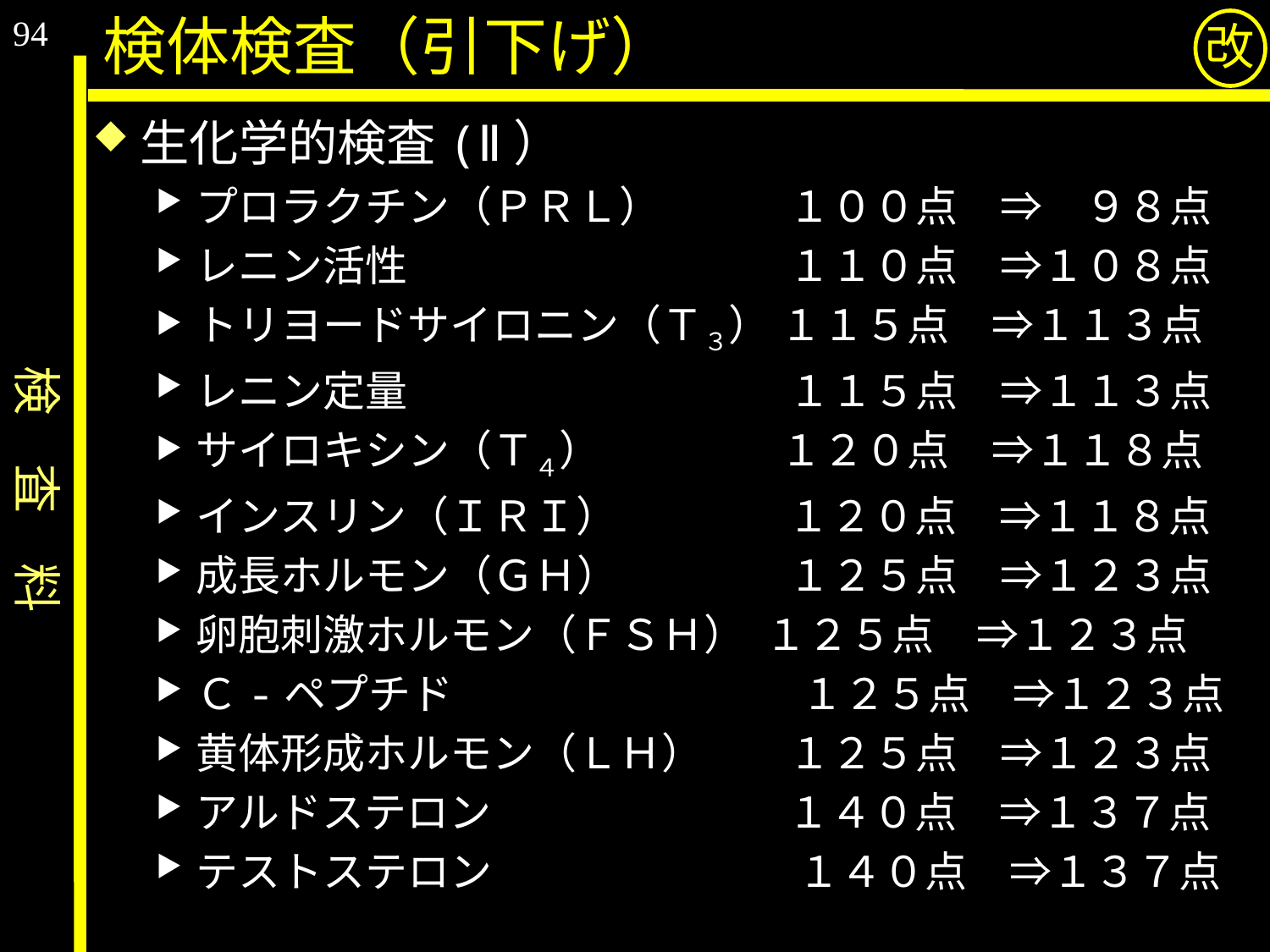

94
検体検査（引下げ）
改

生化学的検査(Ⅱ）
プロラクチン（ＰＲＬ）　　　１００点　⇒　９８点
レニン活性　　　　　　　　　１１０点　⇒１０８点
トリヨードサイロニン（Ｔ３） １１５点　⇒１１３点
レニン定量　　　　　　　　　１１５点　⇒１１３点
サイロキシン（Ｔ４）　　 　　１２０点　⇒１１８点
インスリン（ＩＲＩ）　　　　１２０点　⇒１１８点
成長ホルモン（ＧＨ）　　　　１２５点　⇒１２３点
卵胞刺激ホルモン（ＦＳＨ）  １２５点　⇒１２３点
Ｃ-ペプチド　　　　　　　　 １２５点　⇒１２３点
黄体形成ホルモン（ＬＨ）　　１２５点　⇒１２３点
アルドステロン　　　　　　　１４０点　⇒１３７点
テストステロン　　　　　　　 １４０点　⇒１３７点

検　査　料